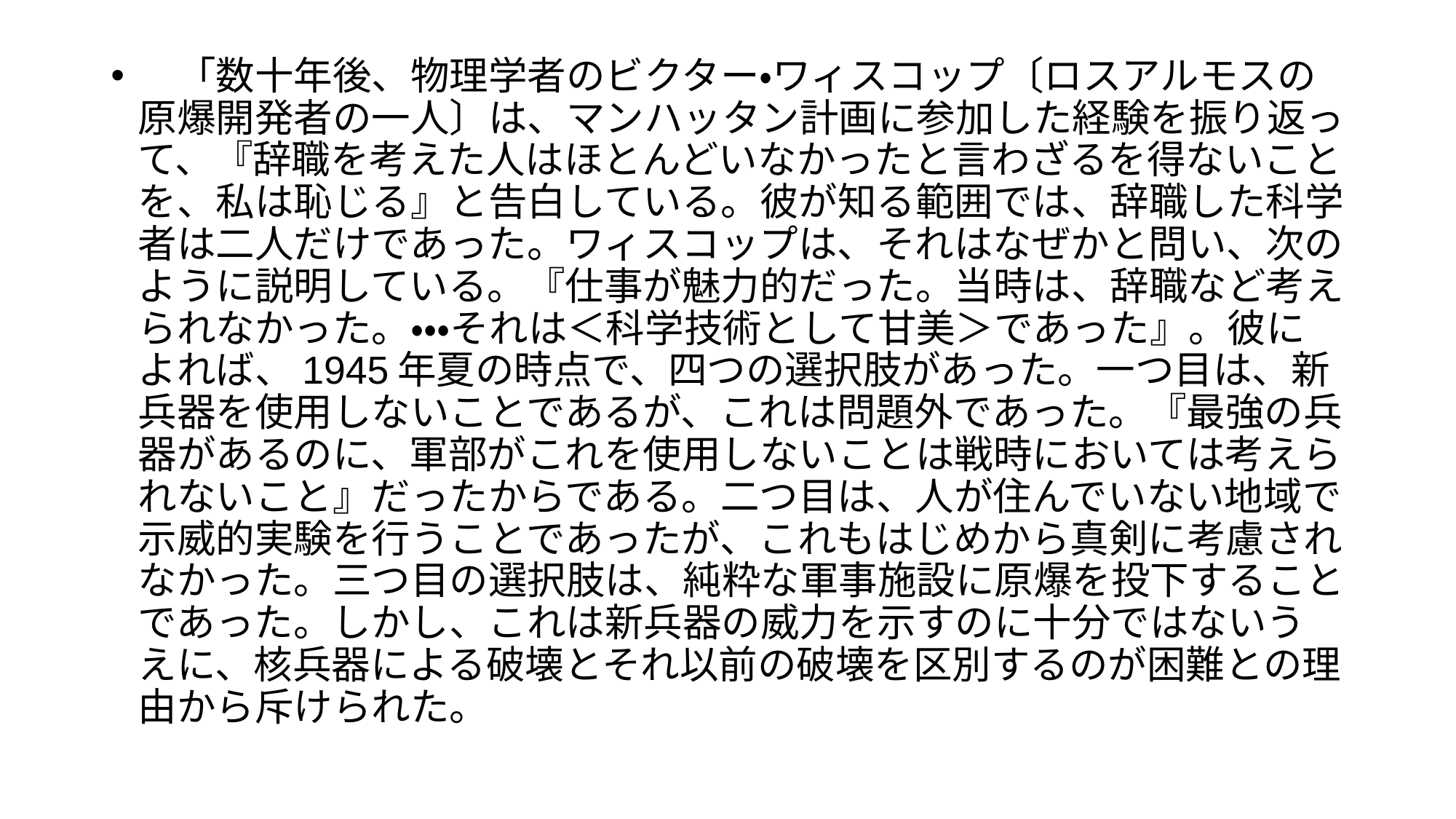

#
　「数十年後、物理学者のビクター・ワィスコップ〔ロスアルモスの原爆開発者の一人〕は、マンハッタン計画に参加した経験を振り返って、『辞職を考えた人はほとんどいなかったと言わざるを得ないことを、私は恥じる』と告白している。彼が知る範囲では、辞職した科学者は二人だけであった。ワィスコップは、それはなぜかと問い、次のように説明している。『仕事が魅力的だった。当時は、辞職など考えられなかった。・・・それは＜科学技術として甘美＞であった』。彼によれば、1945年夏の時点で、四つの選択肢があった。一つ目は、新兵器を使用しないことであるが、これは問題外であった。『最強の兵器があるのに、軍部がこれを使用しないことは戦時においては考えられないこと』だったからである。二つ目は、人が住んでいない地域で示威的実験を行うことであったが、これもはじめから真剣に考慮されなかった。三つ目の選択肢は、純粋な軍事施設に原爆を投下することであった。しかし、これは新兵器の威力を示すのに十分ではないうえに、核兵器による破壊とそれ以前の破壊を区別するのが困難との理由から斥けられた。